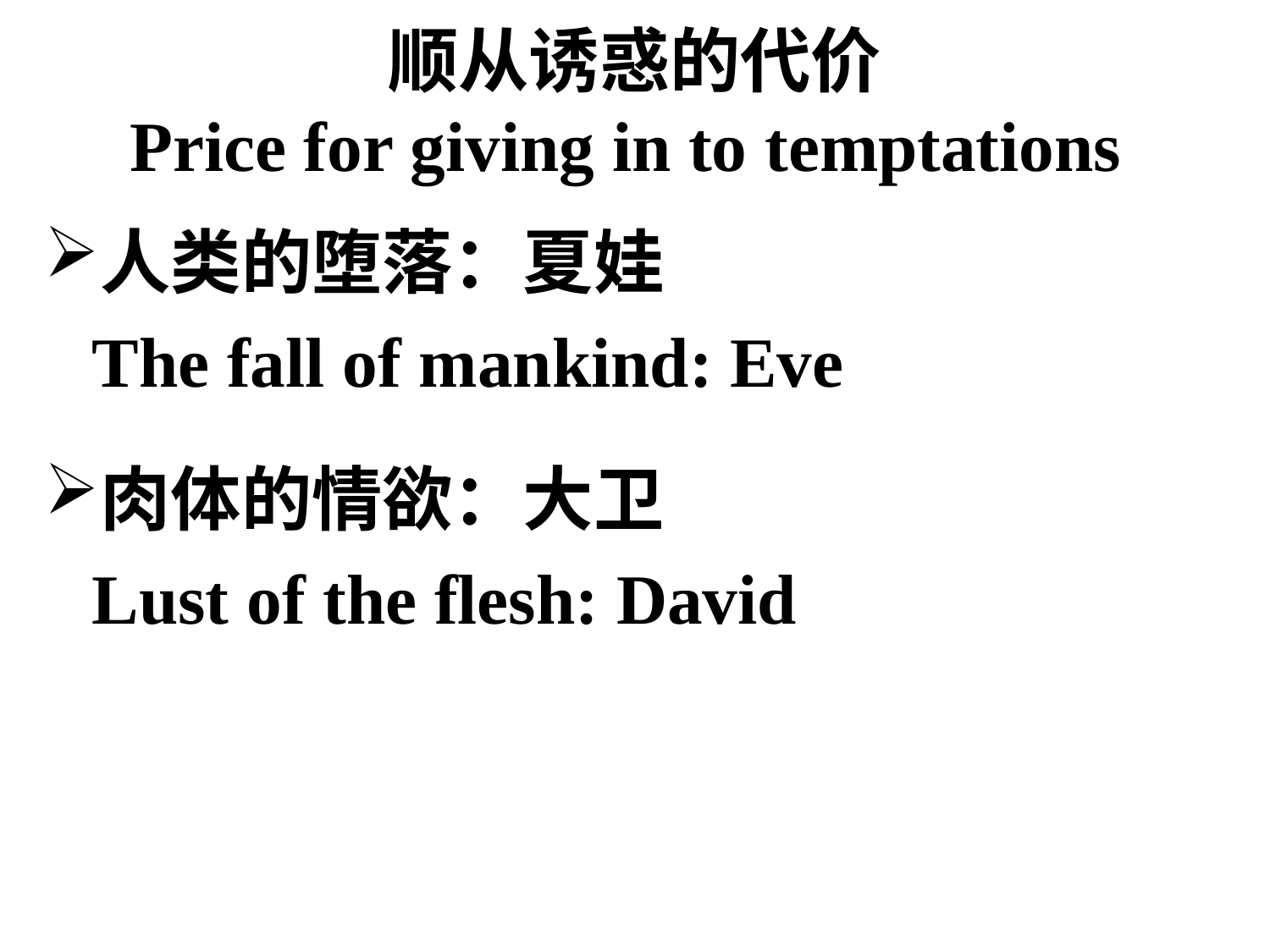

# 顺从诱惑的代价 Price for giving in to temptations
人类的堕落：夏娃
	The fall of mankind: Eve

肉体的情欲：大卫
	Lust of the flesh: David